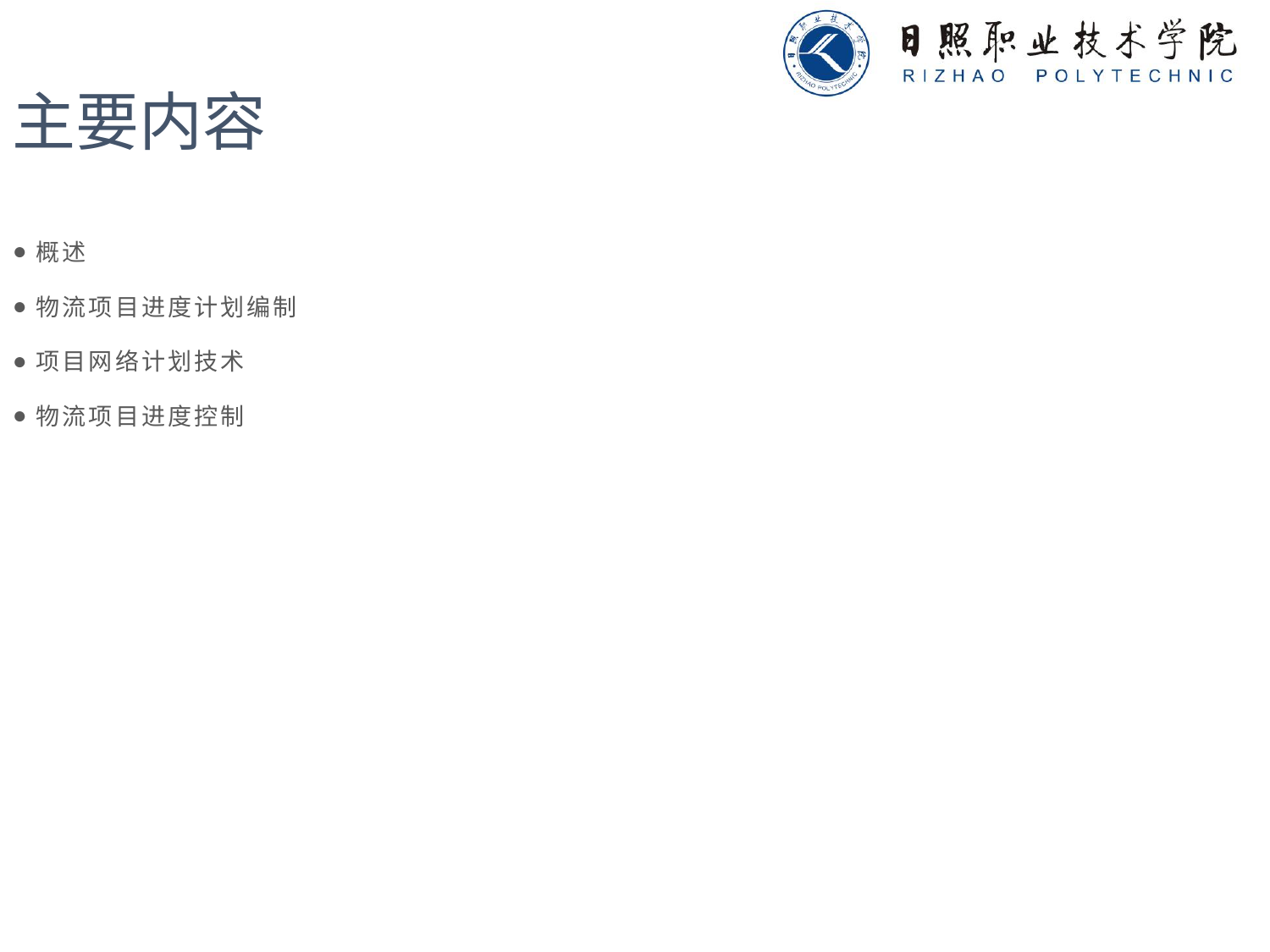

主要内容
概述
物流项目进度计划编制
项目网络计划技术
物流项目进度控制